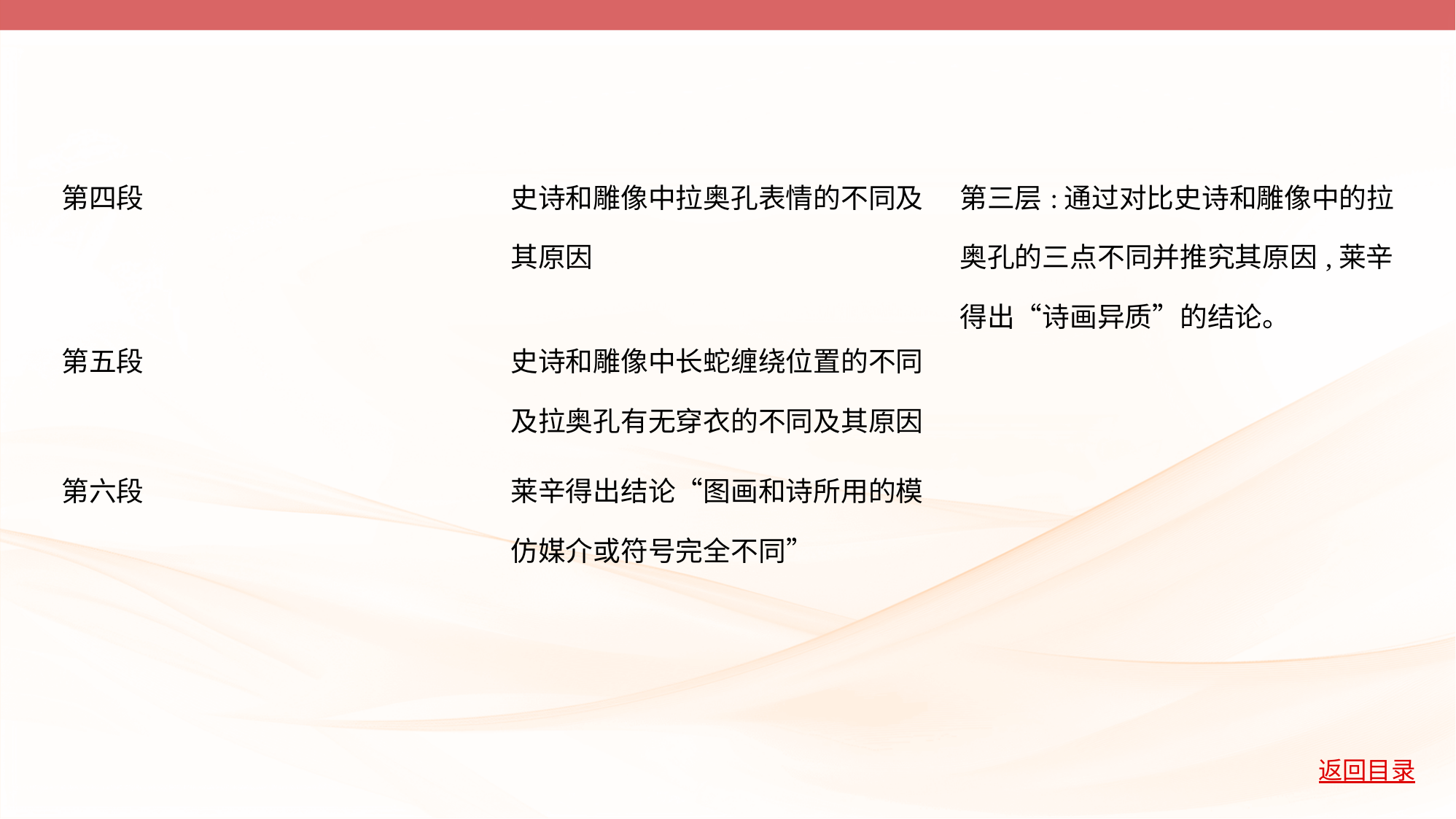

| 第四段 | 史诗和雕像中拉奥孔表情的不同及 其原因 | 第三层:通过对比史诗和雕像中的拉 奥孔的三点不同并推究其原因,莱辛 得出“诗画异质”的结论。 |
| --- | --- | --- |
| 第五段 | 史诗和雕像中长蛇缠绕位置的不同 及拉奥孔有无穿衣的不同及其原因 |  |
| 第六段 | 莱辛得出结论“图画和诗所用的模 仿媒介或符号完全不同” |  |